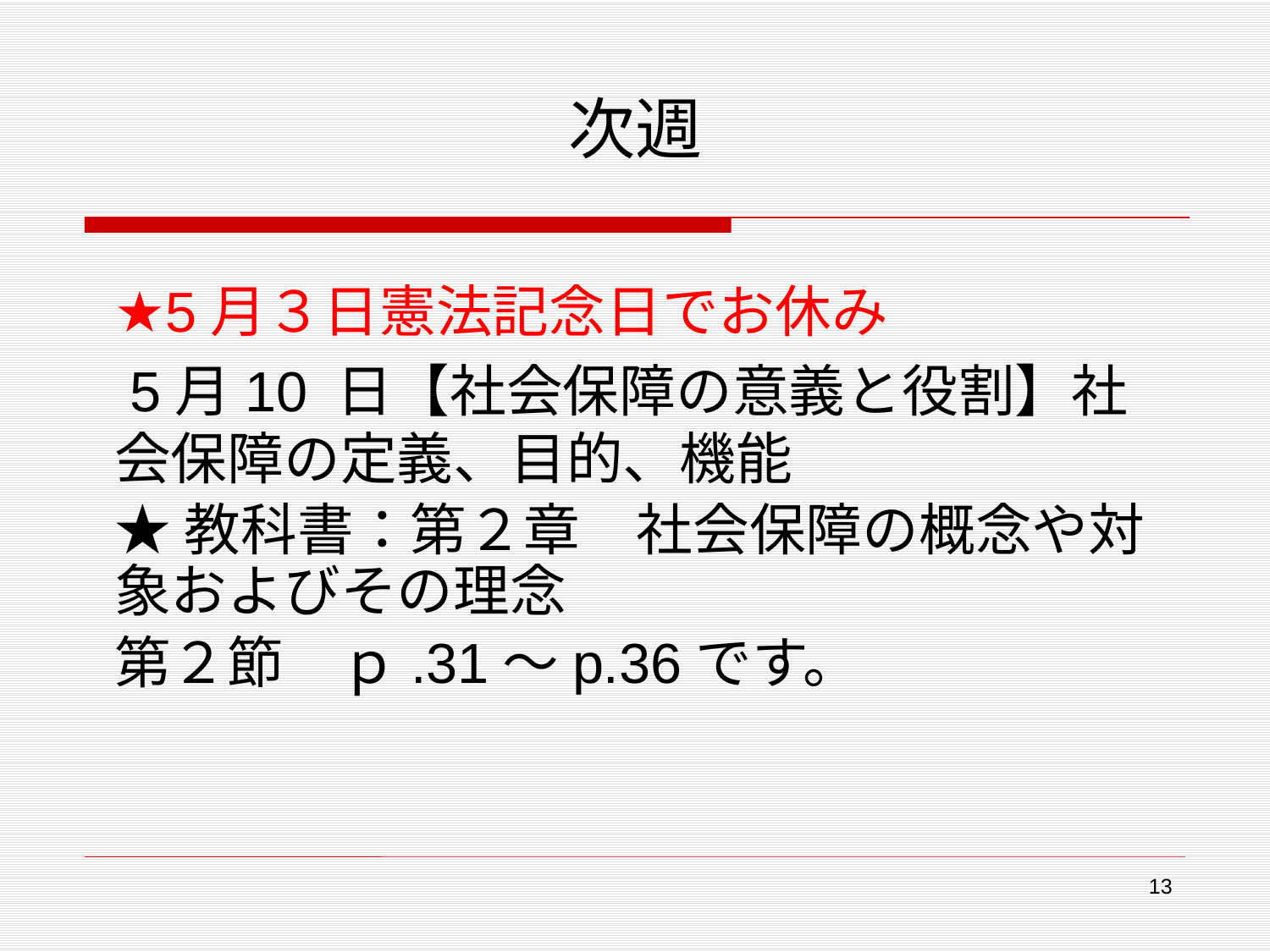

# 次週
★5月３日憲法記念日でお休み
 5月10 日【社会保障の意義と役割】社会保障の定義、目的、機能
★教科書：第２章　社会保障の概念や対象およびその理念
第２節　ｐ.31～p.36です。

13